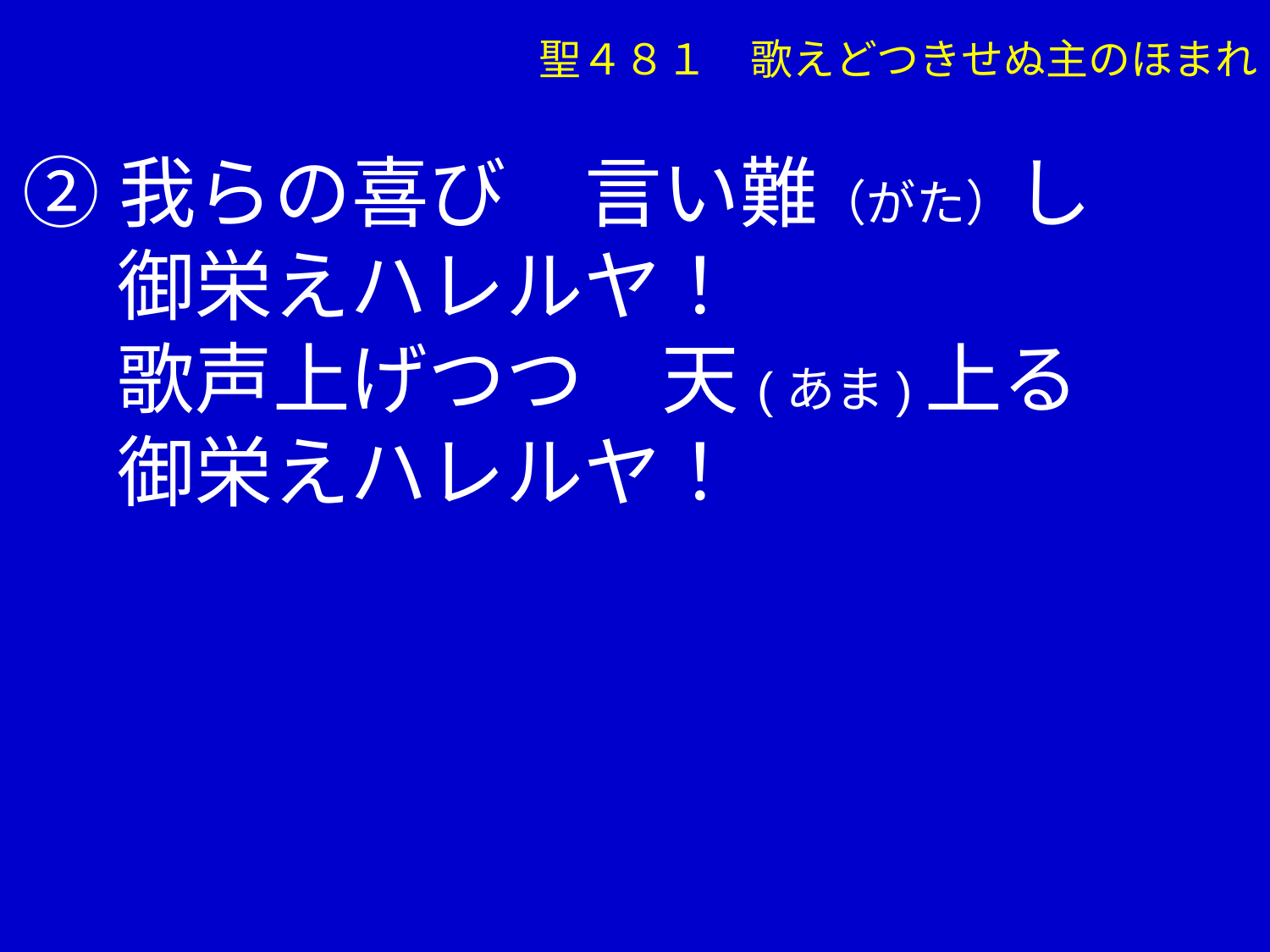

聖４８１　歌えどつきせぬ主のほまれ
②我らの喜び　言い難（がた）し
　 御栄えハレルヤ！
　 歌声上げつつ　天(あま)上る
　 御栄えハレルヤ！